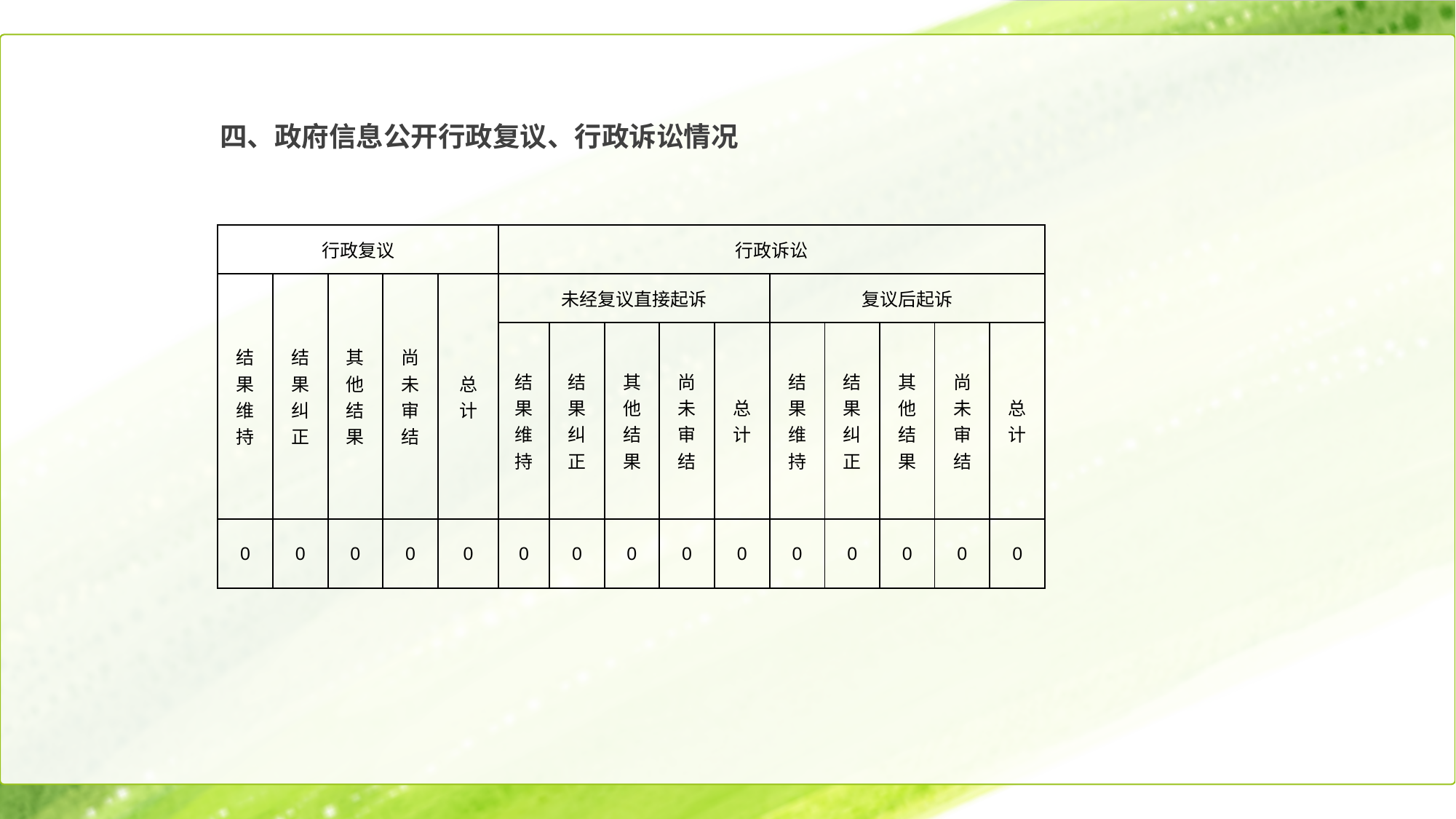

四、政府信息公开行政复议、行政诉讼情况
| 行政复议 |  |  |  |  | 行政诉讼 |  |  |  |  |  |  |  |  |  |
| --- | --- | --- | --- | --- | --- | --- | --- | --- | --- | --- | --- | --- | --- | --- |
| 结 果 维 持 | 结 果 纠 正 | 其 他 结 果 | 尚 未 审 结 | 总 计 | 未经复议直接起诉 |  |  |  |  | 复议后起诉 |  |  |  |  |
|  |  |  |  |  | 结果维持 | 结 果 纠 正 | 其 他 结 果 | 尚 未 审 结 | 总 计 | 结 果 维 持 | 结 果 纠 正 | 其 他 结 果 | 尚 未 审 结 | 总 计 |
| 0 | 0 | 0 | 0 | 0 | 0 | 0 | 0 | 0 | 0 | 0 | 0 | 0 | 0 | 0 |